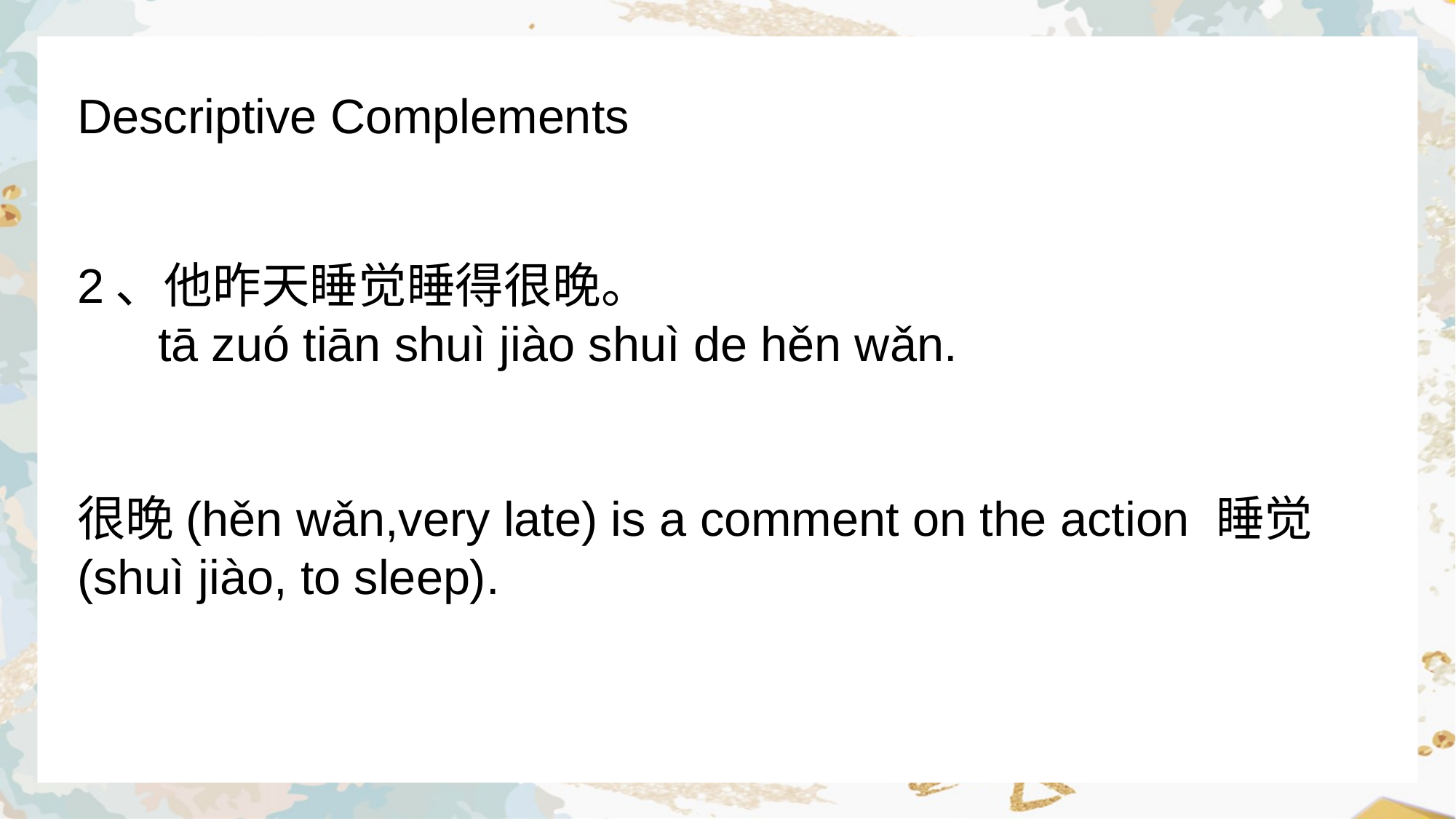

Descriptive Complements
2、他昨天睡觉睡得很晚。
      tā zuó tiān shuì jiào shuì de hěn wǎn.

很晚(hěn wǎn,very late) is a comment on the action 睡觉(shuì jiào, to sleep).